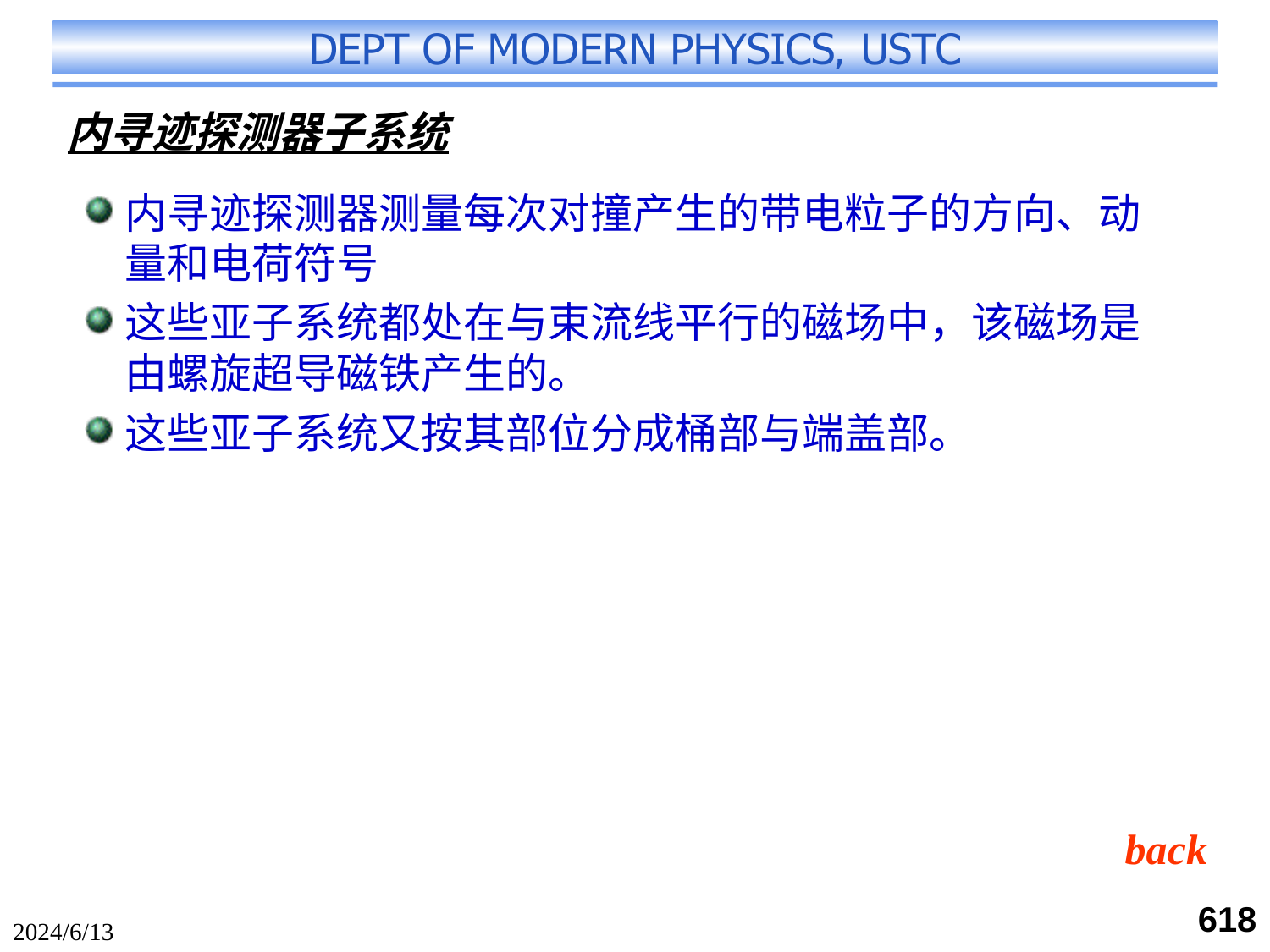

内寻迹探测器子系统
内寻迹探测器测量每次对撞产生的带电粒子的方向、动量和电荷符号
这些亚子系统都处在与束流线平行的磁场中，该磁场是由螺旋超导磁铁产生的。
这些亚子系统又按其部位分成桶部与端盖部。
back
618
2024/6/13